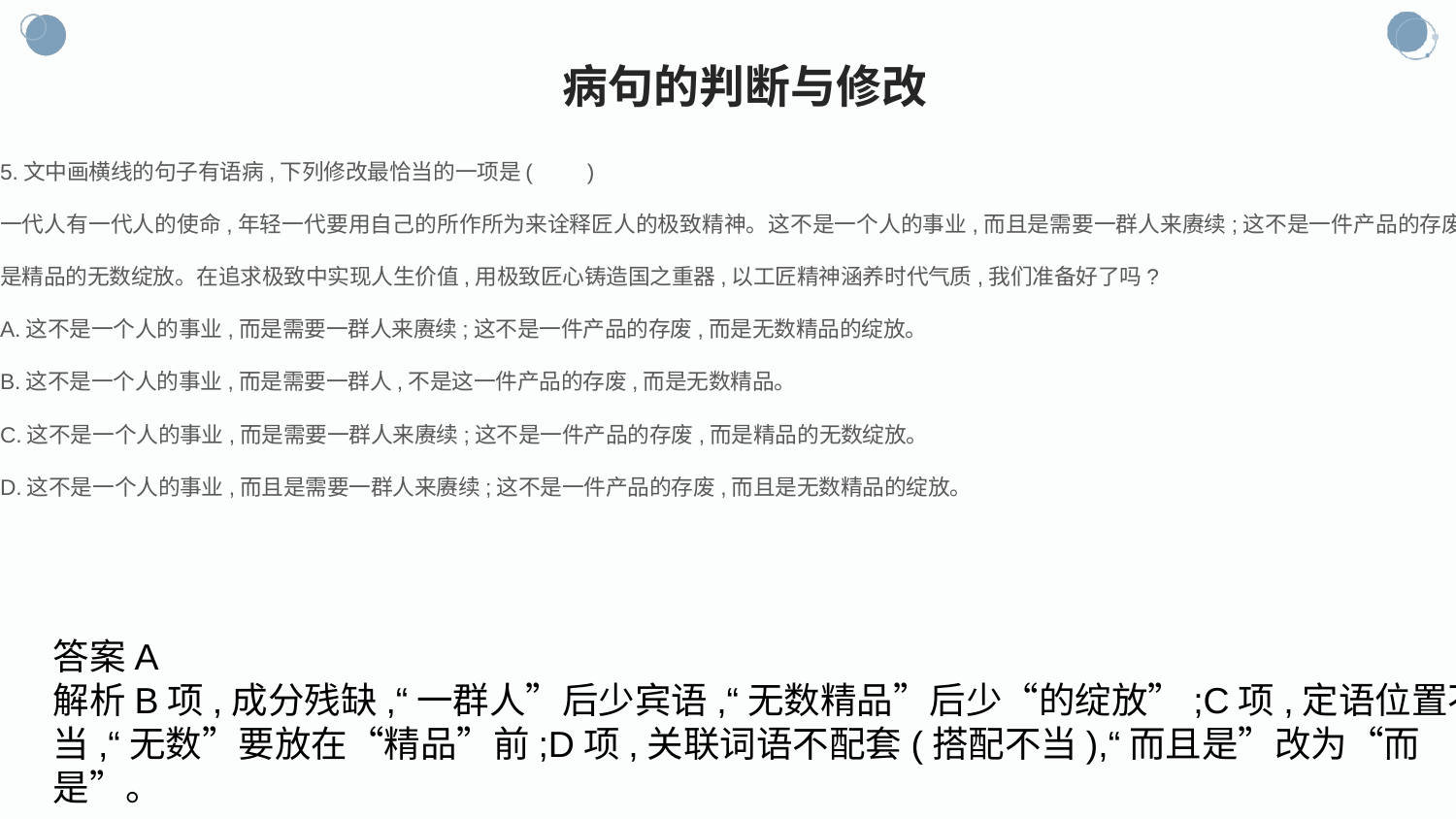

病句的判断与修改
5.文中画横线的句子有语病,下列修改最恰当的一项是(　　)
一代人有一代人的使命,年轻一代要用自己的所作所为来诠释匠人的极致精神。这不是一个人的事业,而且是需要一群人来赓续;这不是一件产品的存废,而是精品的无数绽放。在追求极致中实现人生价值,用极致匠心铸造国之重器,以工匠精神涵养时代气质,我们准备好了吗?
A.这不是一个人的事业,而是需要一群人来赓续;这不是一件产品的存废,而是无数精品的绽放。
B.这不是一个人的事业,而是需要一群人,不是这一件产品的存废,而是无数精品。
C.这不是一个人的事业,而是需要一群人来赓续;这不是一件产品的存废,而是精品的无数绽放。
D.这不是一个人的事业,而且是需要一群人来赓续;这不是一件产品的存废,而且是无数精品的绽放。
答案A
解析B项,成分残缺,“一群人”后少宾语,“无数精品”后少“的绽放”;C项,定语位置不当,“无数”要放在“精品”前;D项,关联词语不配套(搭配不当),“而且是”改为“而是”。